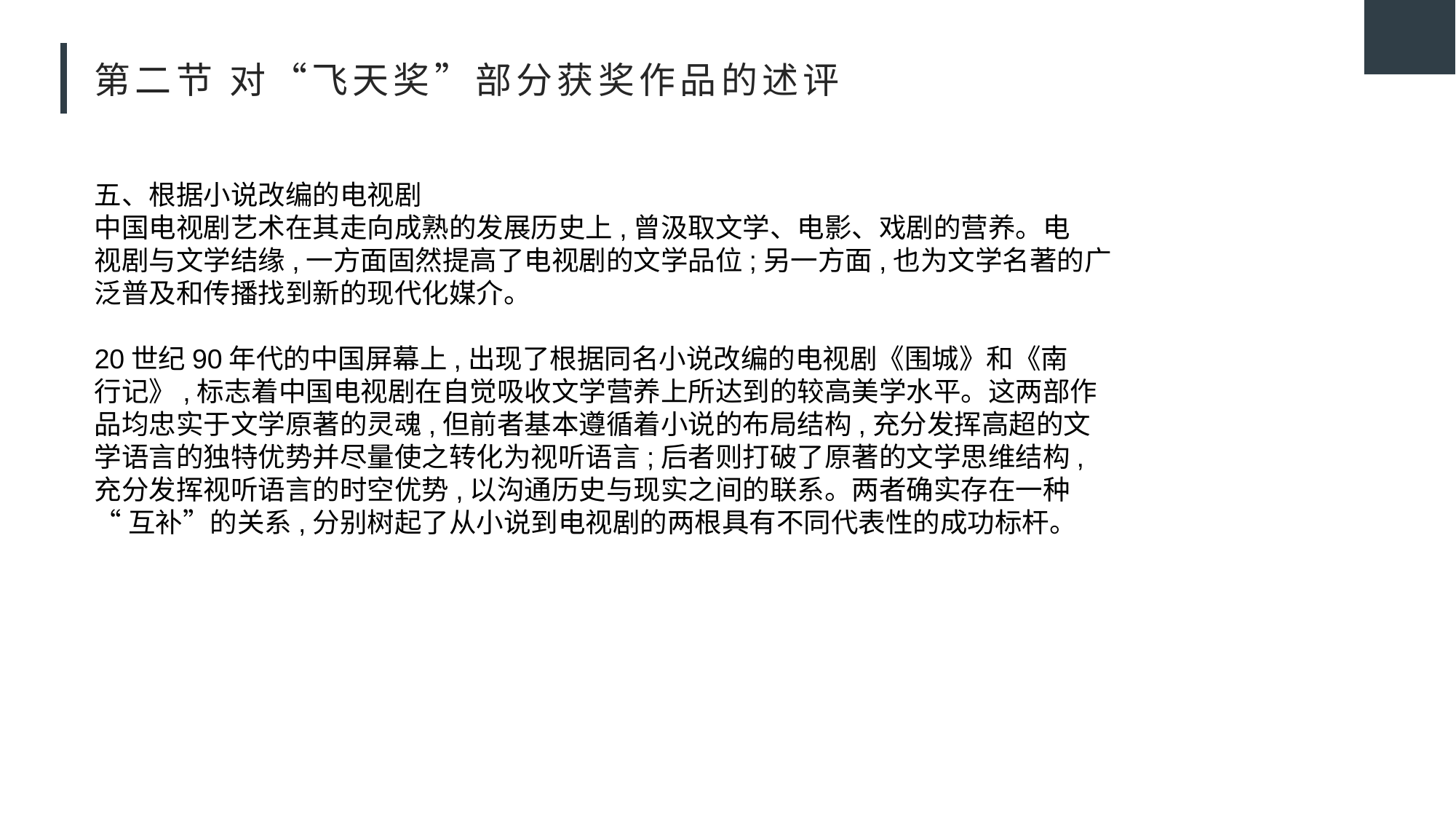

# 第二节 对“飞天奖”部分获奖作品的述评
五、根据小说改编的电视剧
中国电视剧艺术在其走向成熟的发展历史上,曾汲取文学、电影、戏剧的营养。电
视剧与文学结缘,一方面固然提高了电视剧的文学品位;另一方面,也为文学名著的广
泛普及和传播找到新的现代化媒介。

20世纪90年代的中国屏幕上,出现了根据同名小说改编的电视剧《围城》和《南
行记》,标志着中国电视剧在自觉吸收文学营养上所达到的较高美学水平。这两部作
品均忠实于文学原著的灵魂,但前者基本遵循着小说的布局结构,充分发挥高超的文
学语言的独特优势并尽量使之转化为视听语言;后者则打破了原著的文学思维结构,
充分发挥视听语言的时空优势,以沟通历史与现实之间的联系。两者确实存在一种
“互补”的关系,分别树起了从小说到电视剧的两根具有不同代表性的成功标杆。